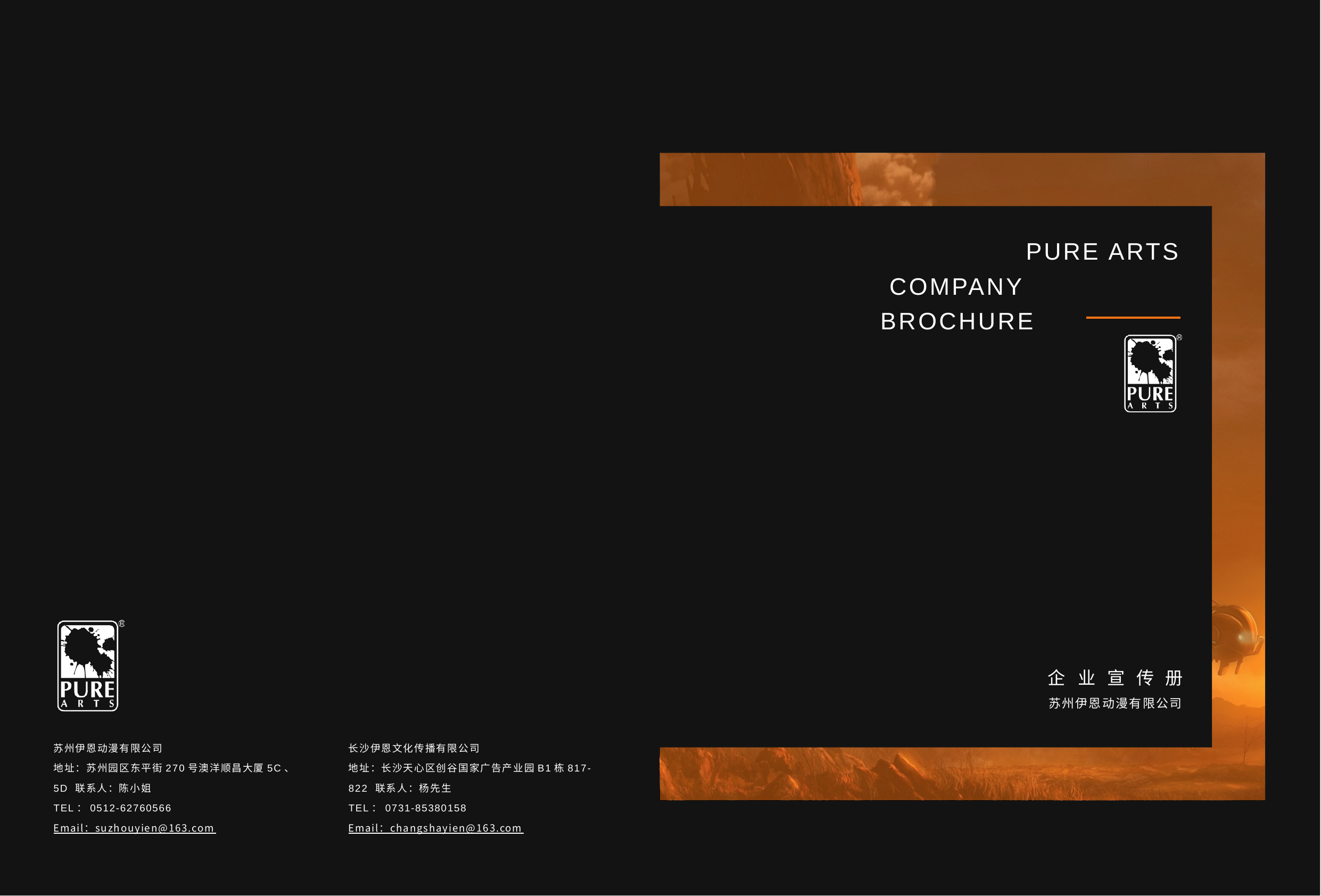

PURE ARTS  COMPANY BROCHURE

企	业	宣	传	册
苏州伊恩动漫有限公司
长沙伊恩文化传播有限公司
地址：长沙天心区创谷国家广告产业园B1栋817-822  联系人：杨先生
TEL：0731-85380158
Email：changshayien@163.com
苏州伊恩动漫有限公司
地址：苏州园区东平街270号澳洋顺昌大厦5C、5D  联系人：陈小姐
TEL：0512-62760566
Email：suzhouyien@163.com